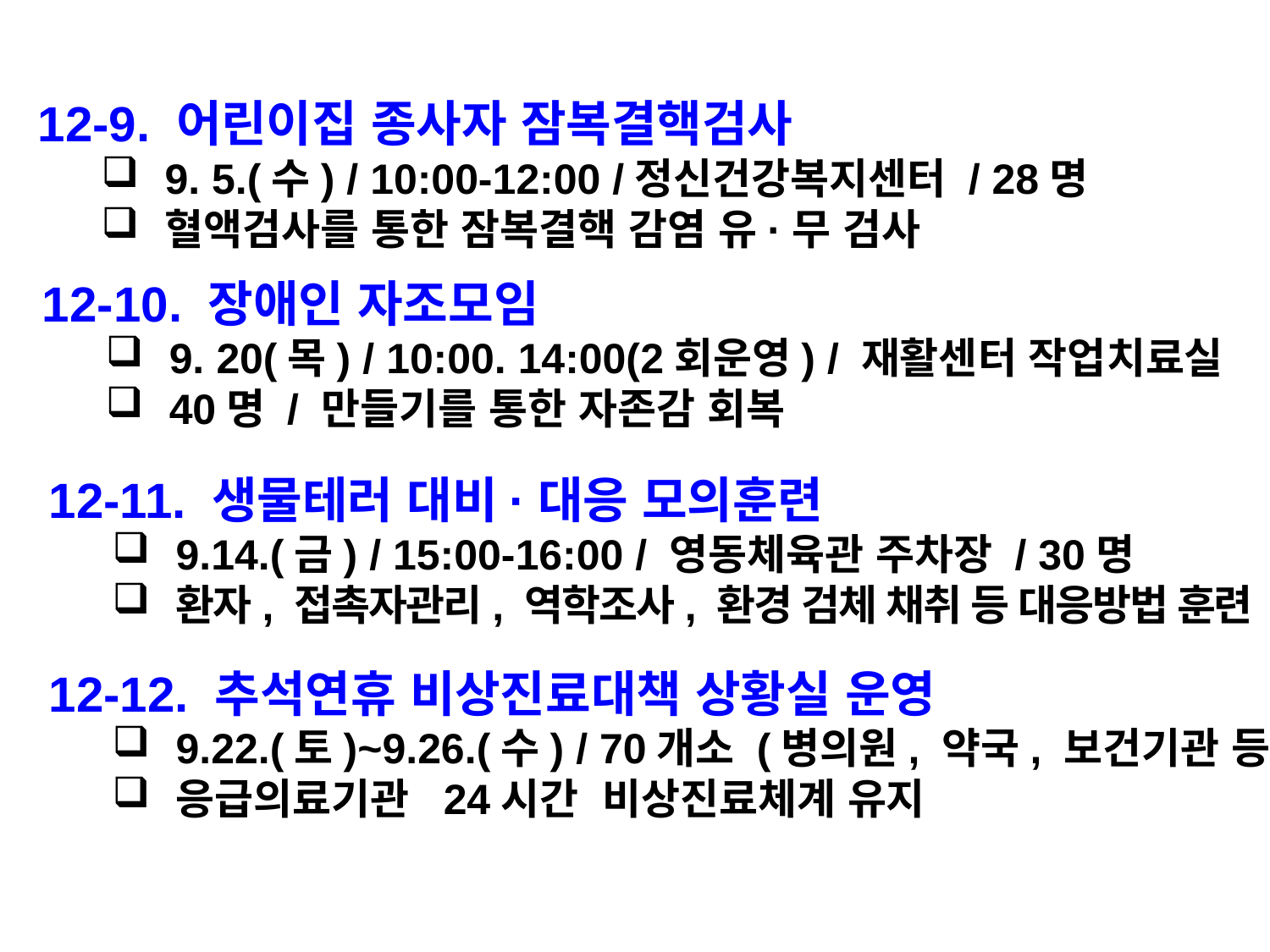

12-9. 어린이집 종사자 잠복결핵검사
9. 5.(수) / 10:00-12:00 /정신건강복지센터 / 28명
혈액검사를 통한 잠복결핵 감염 유·무 검사

12-10. 장애인 자조모임
9. 20(목) / 10:00. 14:00(2회운영) / 재활센터 작업치료실
40명 / 만들기를 통한 자존감 회복

12-11. 생물테러 대비·대응 모의훈련
9.14.(금) / 15:00-16:00 / 영동체육관 주차장 / 30명
환자, 접촉자관리, 역학조사, 환경 검체 채취 등 대응방법 훈련

12-12. 추석연휴 비상진료대책 상황실 운영
9.22.(토)~9.26.(수) / 70개소 (병의원, 약국, 보건기관 등)
응급의료기관  24시간  비상진료체계 유지